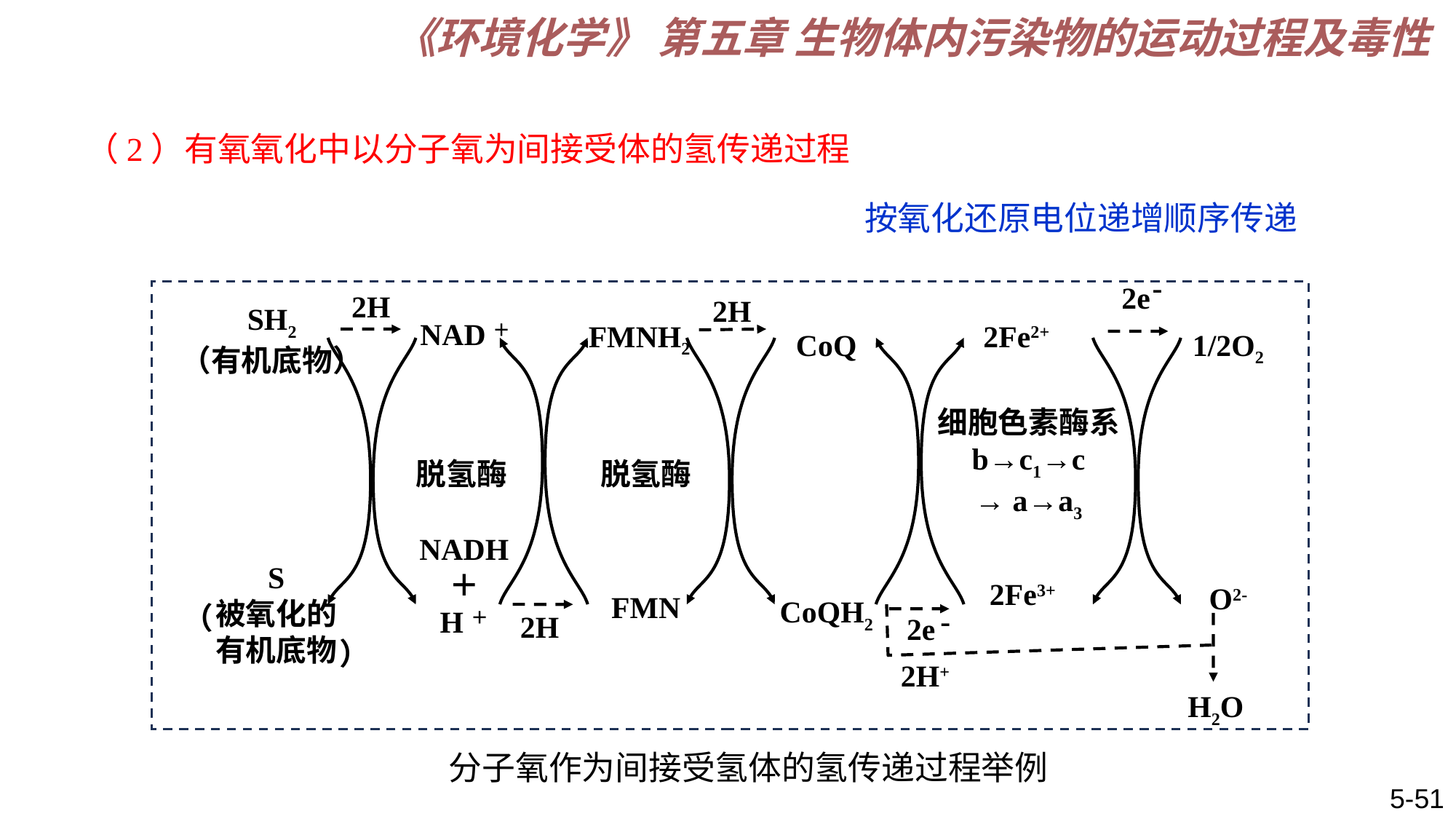

《环境化学》 第五章 生物体内污染物的运动过程及毒性
（2）有氧氧化中以分子氧为间接受体的氢传递过程
按氧化还原电位递增顺序传递
-
2e

2H
2H
SH2
（有机底物）
NAD＋
2Fe2+
FMNH2
CoQ
1/2O2

细胞色素酶系
b→c1→c
→ a→a3
脱氢酶
脱氢酶
NADH
＋
H＋
S
被氧化的
有机底物
2Fe3+
O2-
FMN
CoQH2
（
-
2H

2e

）
2H+
H2O
分子氧作为间接受氢体的氢传递过程举例
5-51